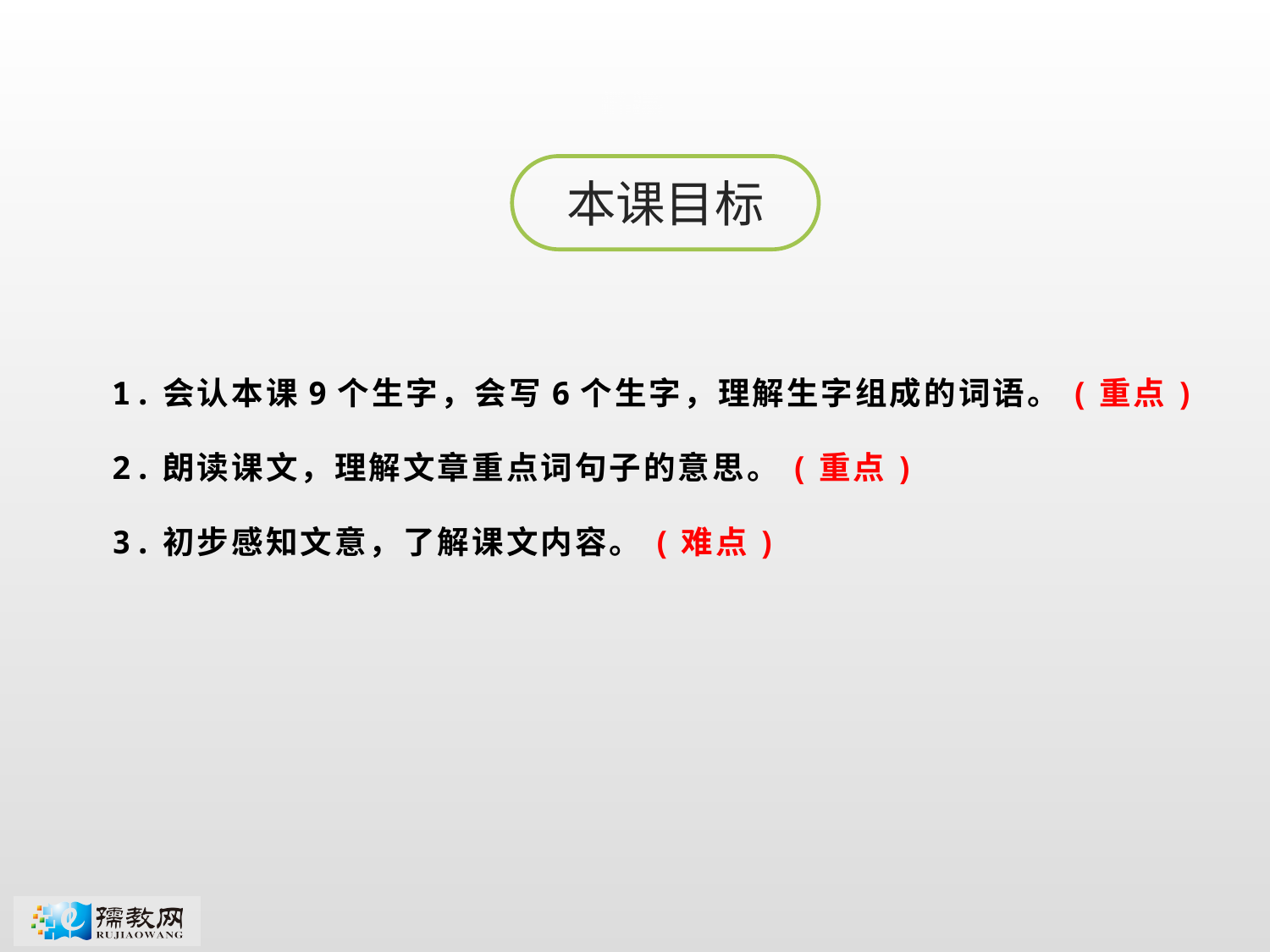

本课目标
1.会认本课9个生字，会写6个生字，理解生字组成的词语。(重点)
2.朗读课文，理解文章重点词句子的意思。(重点)
3.初步感知文意，了解课文内容。(难点)